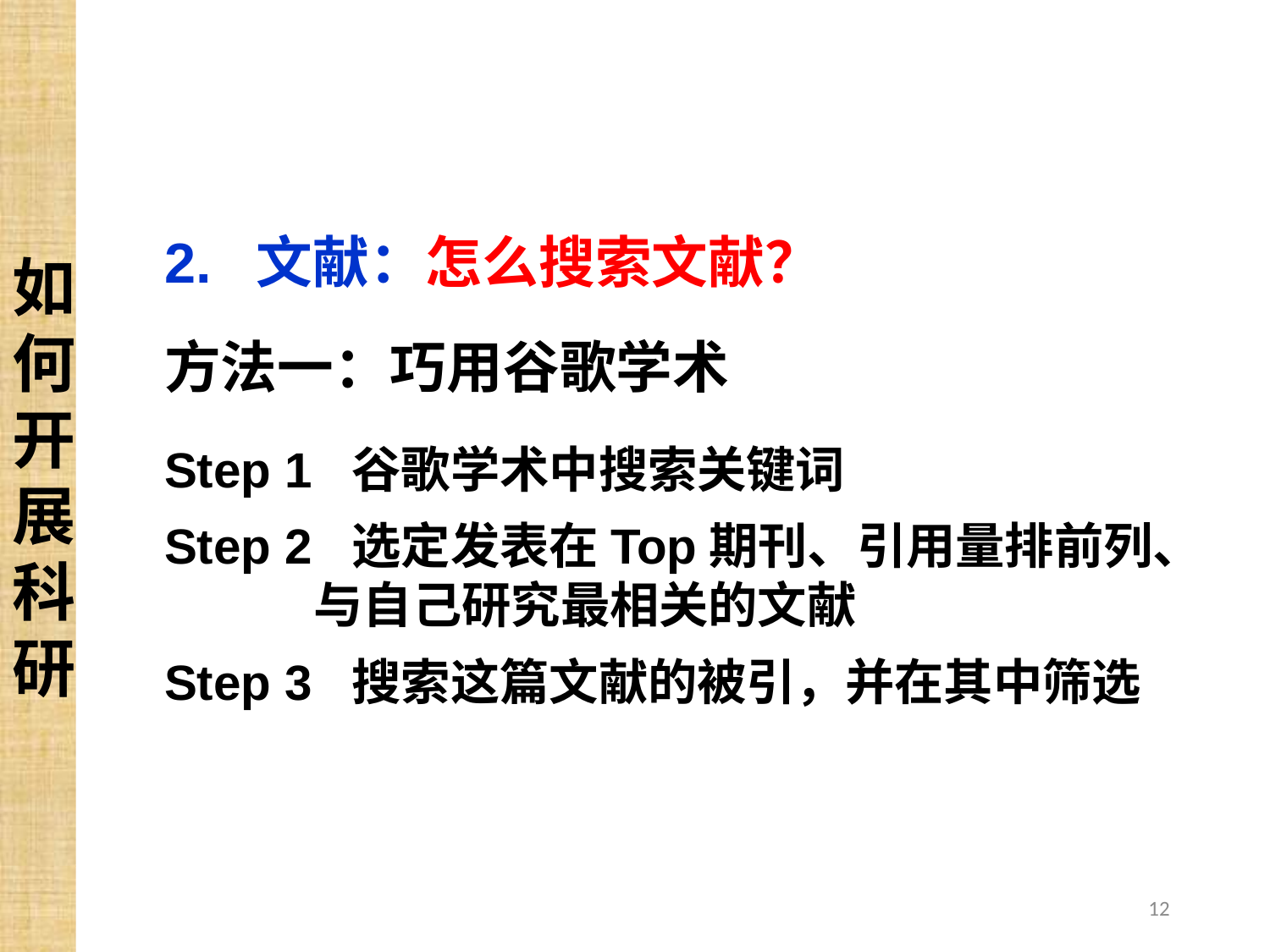

如何开展科研
2.  文献：怎么搜索文献？
方法一：巧用谷歌学术
Step 1  谷歌学术中搜索关键词
Step 2  选定发表在Top期刊、引用量排前列、与自己研究最相关的文献
Step 3  搜索这篇文献的被引，并在其中筛选
12